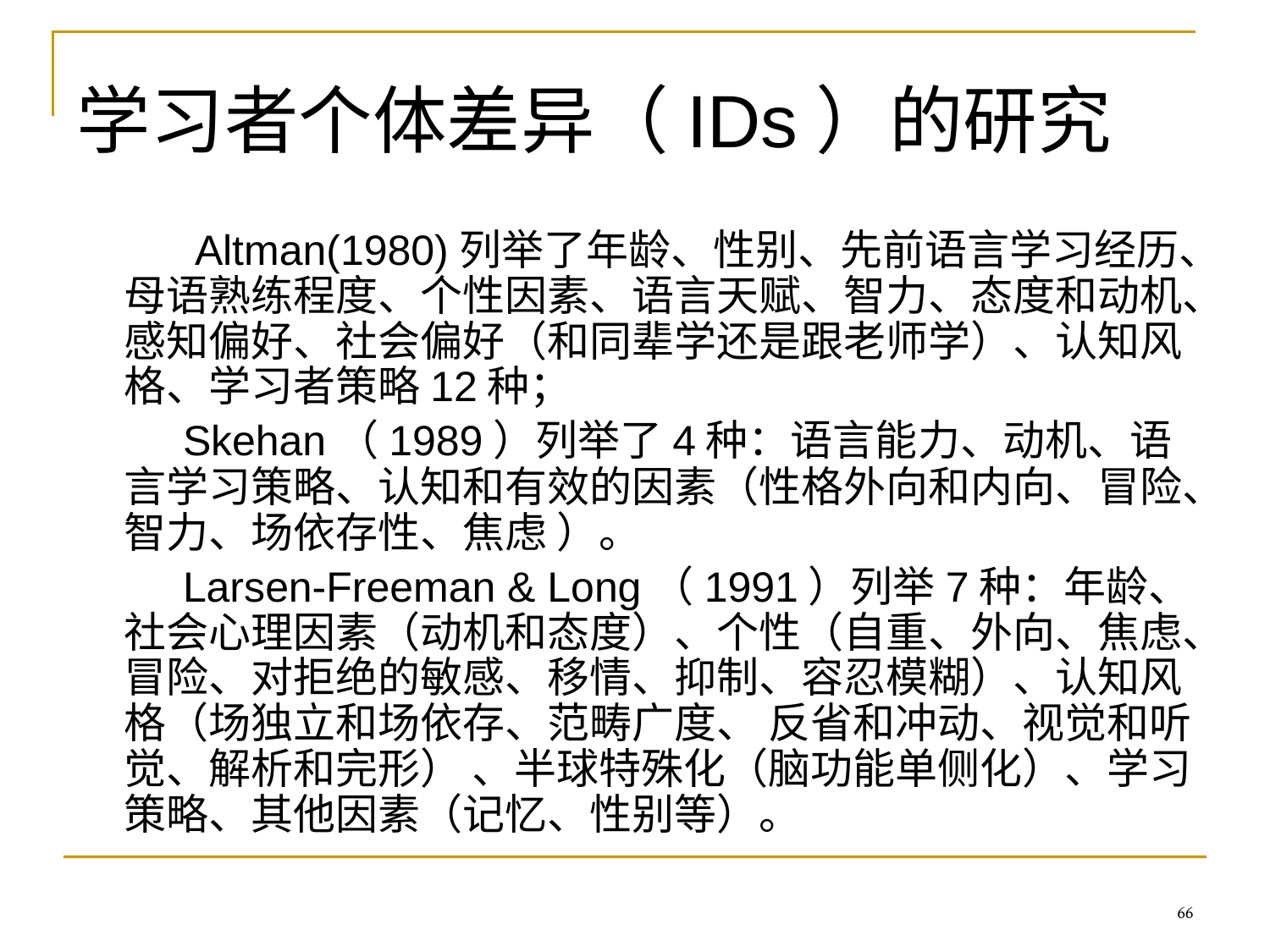

# 学习者个体差异（IDs）的研究
          Altman(1980)列举了年龄、性别、先前语言学习经历、母语熟练程度、个性因素、语言天赋、智力、态度和动机、感知偏好、社会偏好（和同辈学还是跟老师学）、认知风格、学习者策略12种；
         Skehan（1989）列举了4种：语言能力、动机、语言学习策略、认知和有效的因素（性格外向和内向、冒险、智力、场依存性、焦虑 ）。
         Larsen-Freeman & Long（1991）列举7种：年龄、社会心理因素（动机和态度）、个性（自重、外向、焦虑、冒险、对拒绝的敏感、移情、抑制、容忍模糊）、认知风格（场独立和场依存、范畴广度、 反省和冲动、视觉和听觉、解析和完形） 、半球特殊化（脑功能单侧化）、学习策略、其他因素（记忆、性别等）。

66